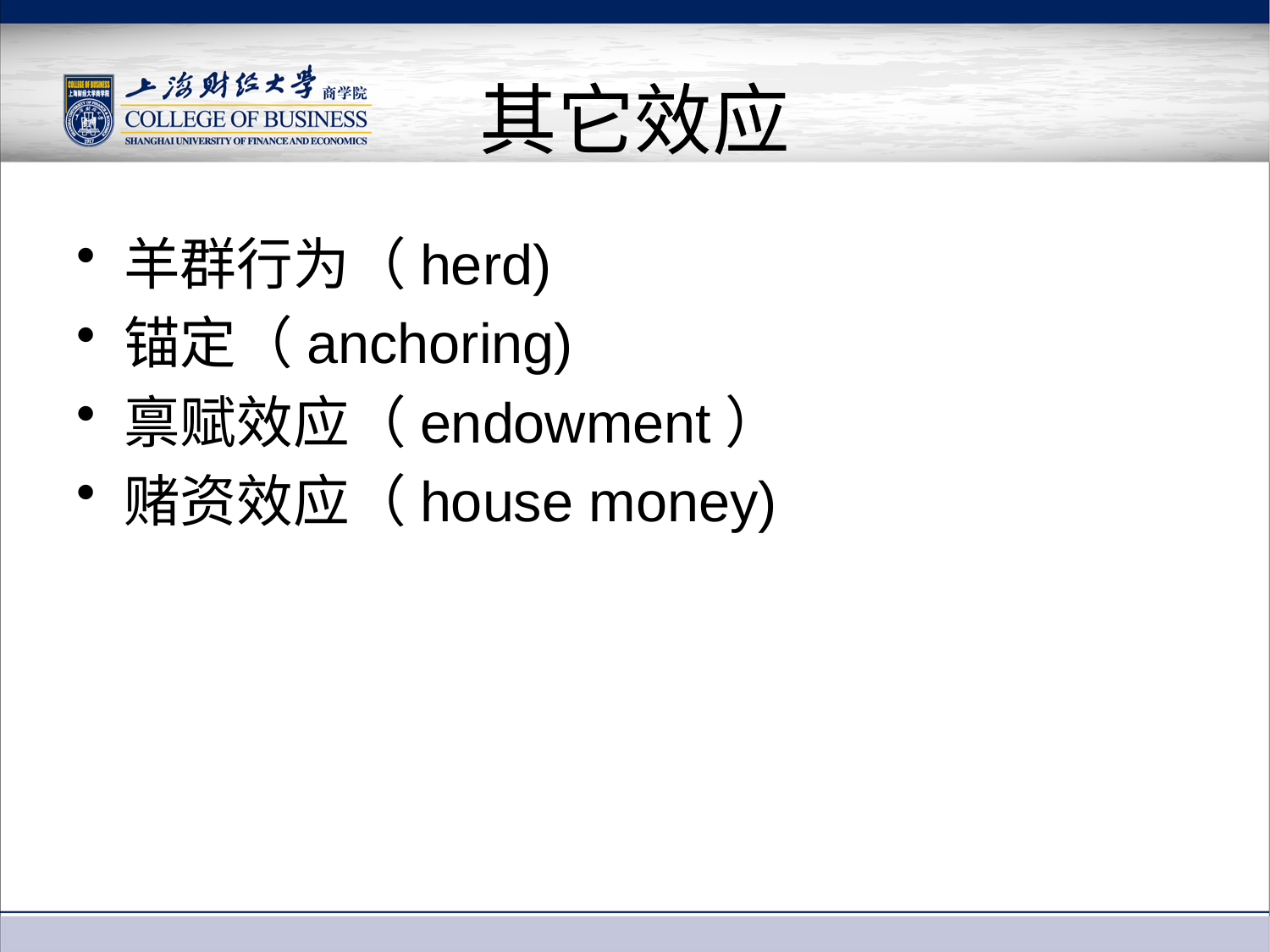

# 其它效应
羊群行为（herd)
锚定（anchoring)
禀赋效应（endowment）
赌资效应（house money)